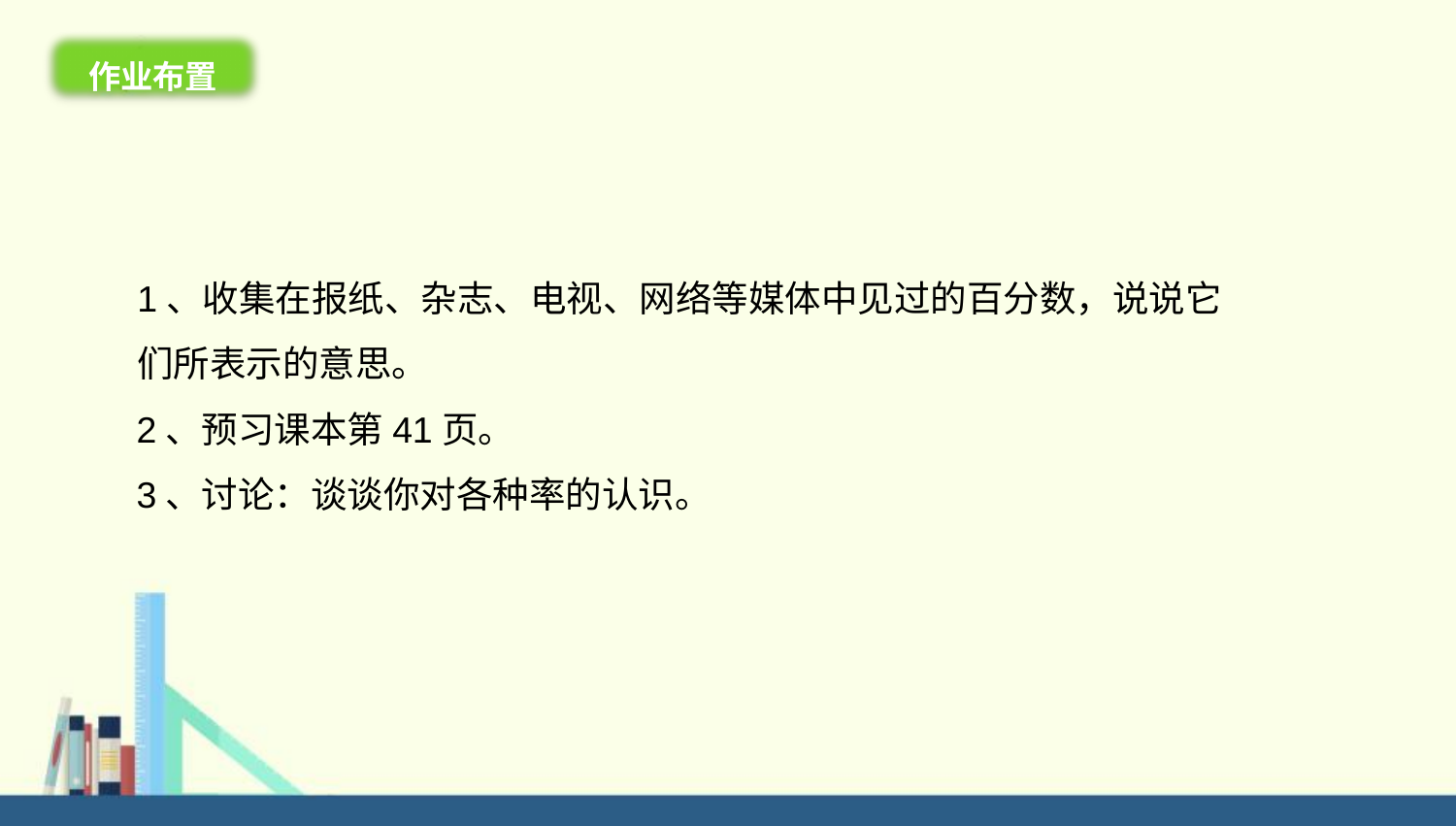

作业布置
1、收集在报纸、杂志、电视、网络等媒体中见过的百分数，说说它们所表示的意思。
2、预习课本第41页。
3、讨论：谈谈你对各种率的认识。